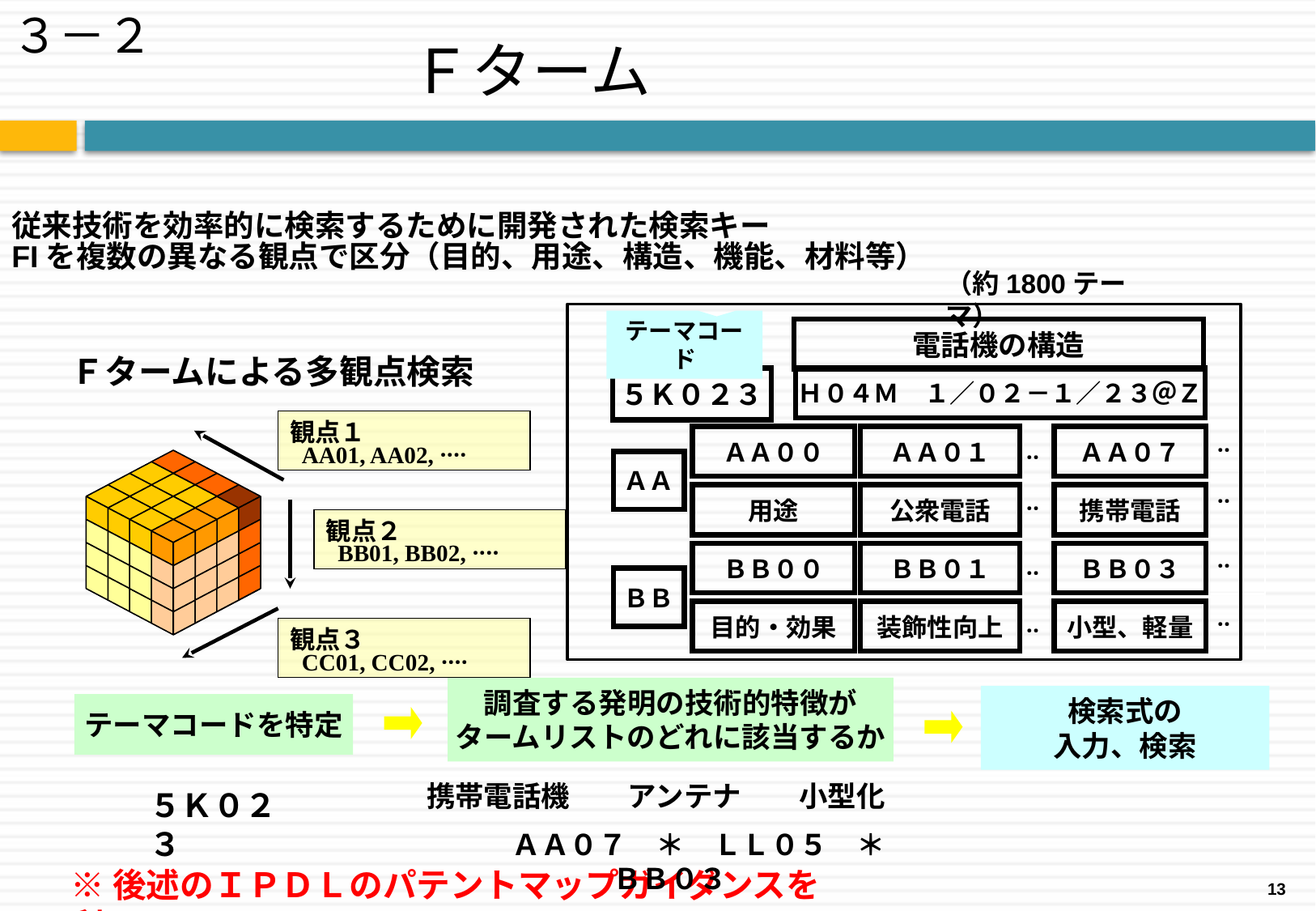

３－２
　　　　　Ｆターム
従来技術を効率的に検索するために開発された検索キー
FIを複数の異なる観点で区分（目的、用途、構造、機能、材料等）
（約1800テーマ）

電話機の構造
テーマコード
Ｆタームによる多観点検索
観点１
  AA01, AA02, ‥‥

観点２
  BB01, BB02, ‥‥

観点３
  CC01, CC02, ‥‥
Ｈ０４Ｍ　１／０２－１／２３＠Ｚ
５Ｋ０２３
‥
ＡＡ００
ＡＡ０１
ＡＡ０７
‥
ＡＡ
‥
‥
用途
公衆電話
携帯電話
‥
‥
ＢＢ００
ＢＢ０１
ＢＢ０３
ＢＢ
‥
‥
目的・効果
装飾性向上
小型、軽量
調査する発明の技術的特徴が
タームリストのどれに該当するか
検索式の
入力、検索
テーマコードを特定

携帯電話機　　アンテナ　　小型化
　　　ＡＡ０７　＊　ＬＬ０５　＊　ＢＢ０３
５Ｋ０２３
※後述のＩＰＤＬのパテントマップガイダンスを利用
13